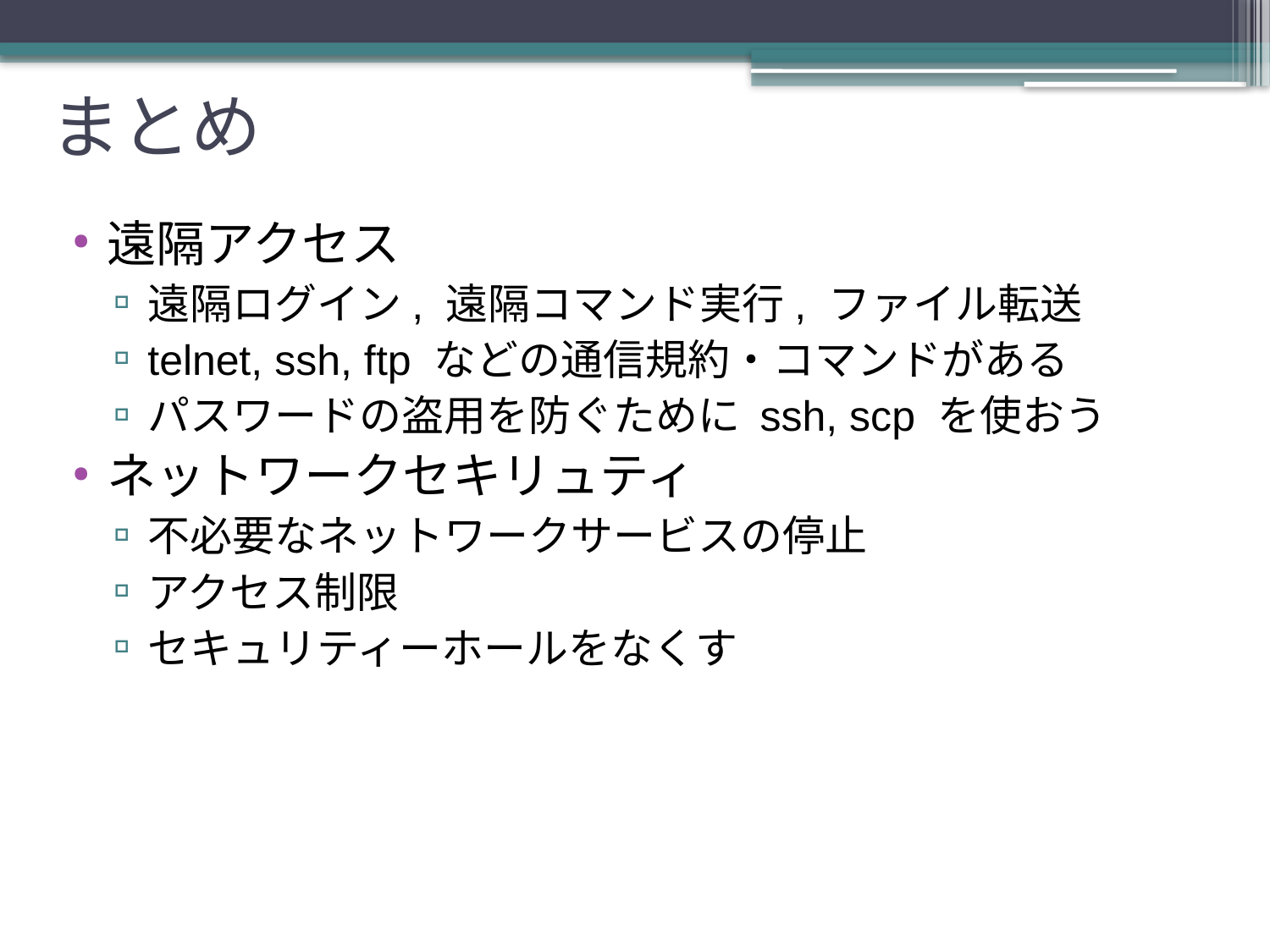

# まとめ
遠隔アクセス
遠隔ログイン, 遠隔コマンド実行, ファイル転送
telnet, ssh, ftp などの通信規約・コマンドがある
パスワードの盗用を防ぐために ssh, scp を使おう
ネットワークセキリュティ
不必要なネットワークサービスの停止
アクセス制限
セキュリティーホールをなくす